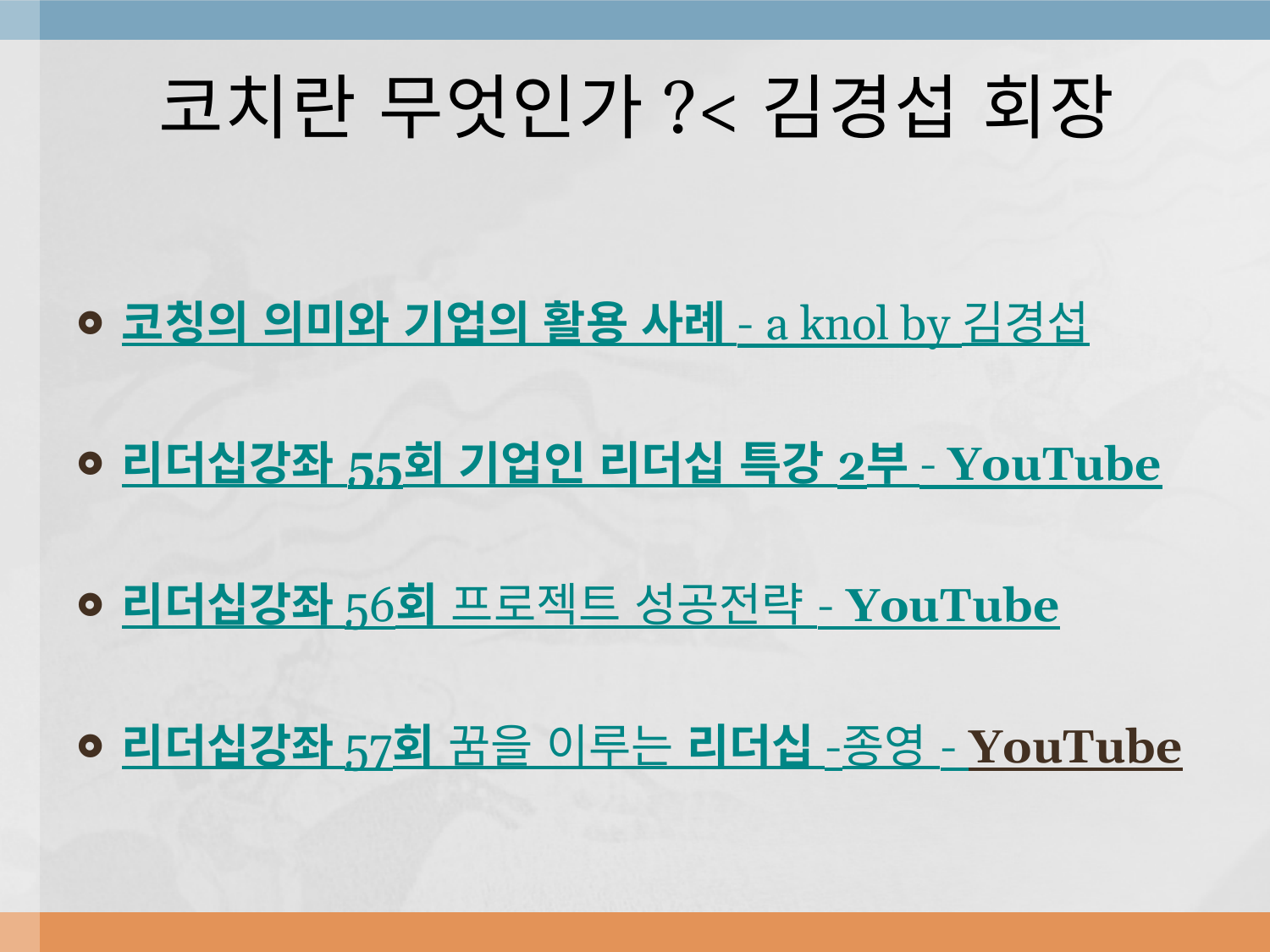

# 코치란 무엇인가?<김경섭 회장

코칭의 의미와 기업의 활용 사례 - a knol by 김경섭

리더십강좌 55회 기업인 리더십 특강 2부 - YouTube

리더십강좌 56회 프로젝트 성공전략 - YouTube

리더십강좌 57회 꿈을 이루는 리더십 -종영 - YouTube